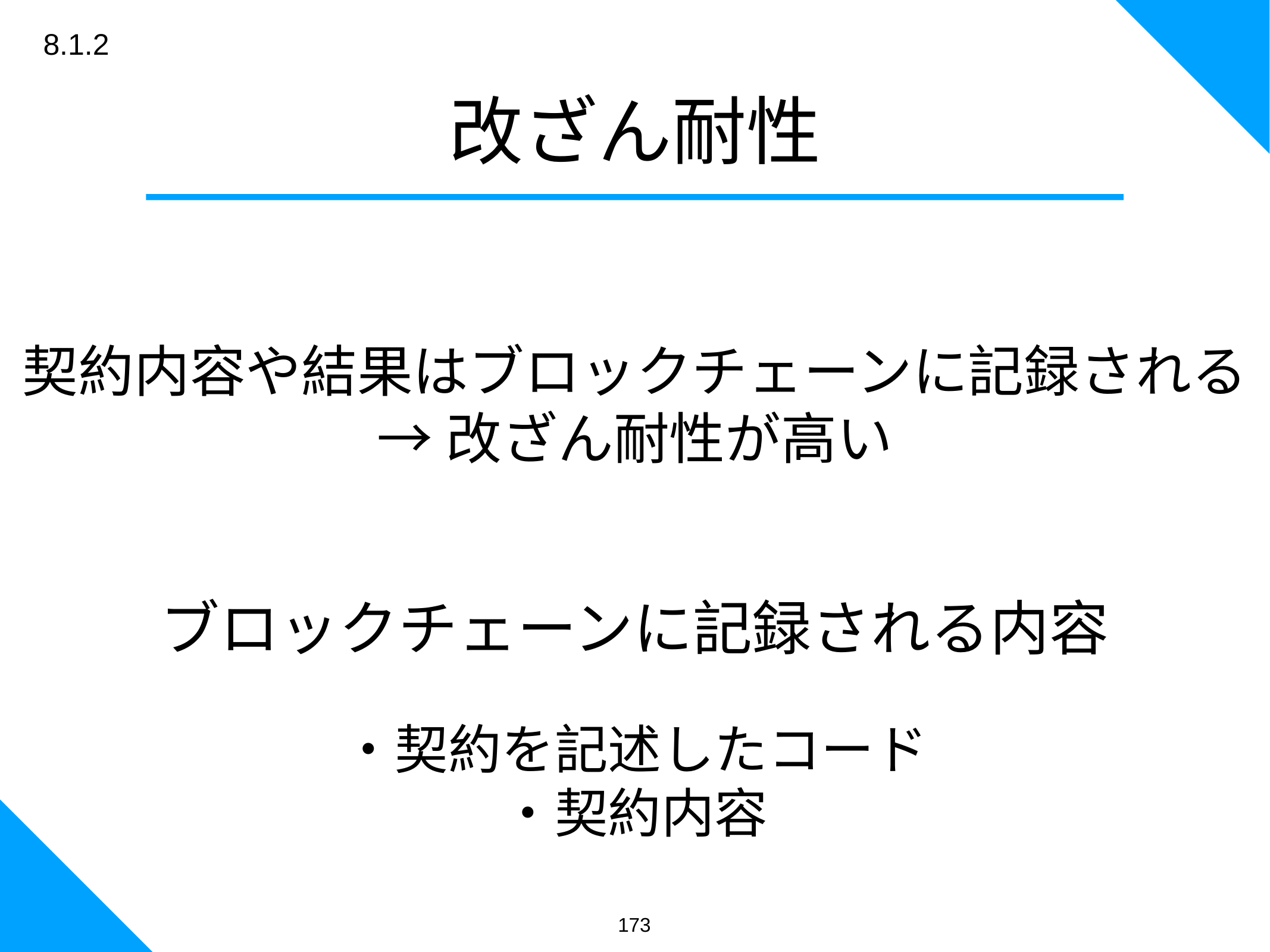

8.1.2
改ざん耐性
契約内容や結果はブロックチェーンに記録される
→改ざん耐性が高い
ブロックチェーンに記録される内容
・契約を記述したコード
・契約内容
173